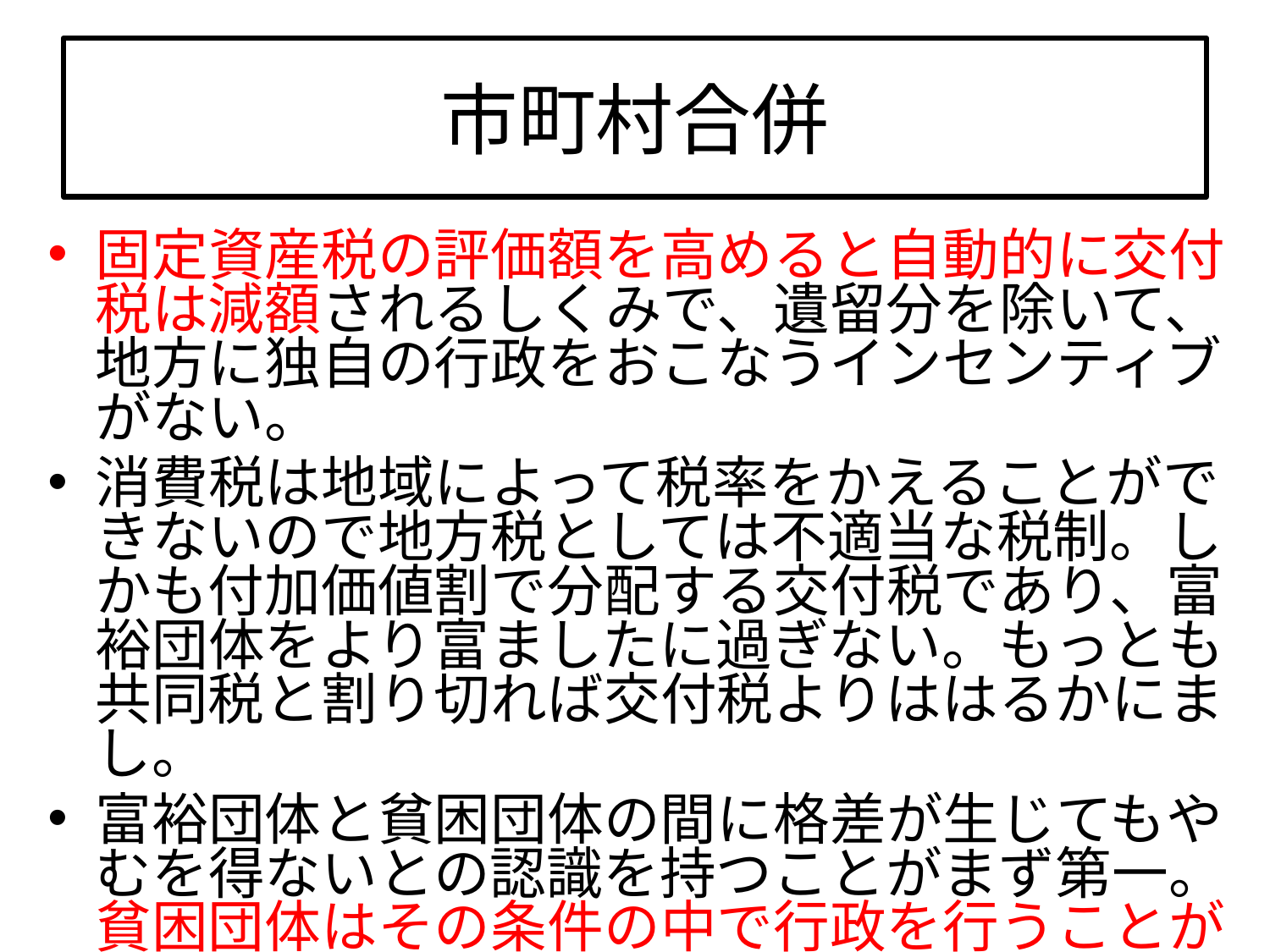

# 市町村合併
固定資産税の評価額を高めると自動的に交付税は減額されるしくみで、遺留分を除いて、地方に独自の行政をおこなうインセンティブがない。
消費税は地域によって税率をかえることができないので地方税としては不適当な税制。しかも付加価値割で分配する交付税であり、富裕団体をより富ましたに過ぎない。もっとも共同税と割り切れば交付税よりははるかにまし。
富裕団体と貧困団体の間に格差が生じてもやむを得ないとの認識を持つことがまず第一。貧困団体はその条件の中で行政を行うことがそもそも自治の考えである。